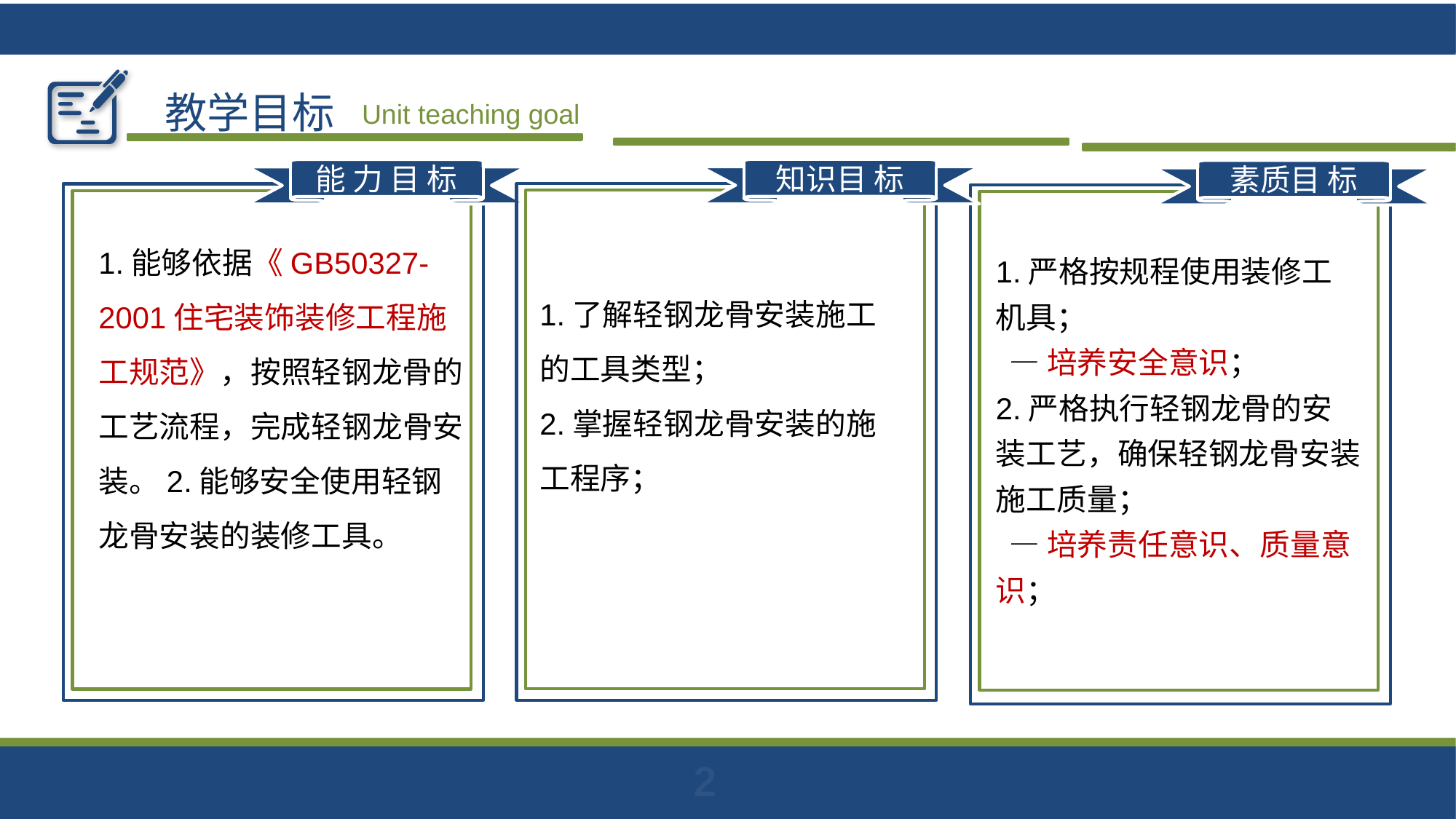

教学目标
Unit teaching goal

知识目 标

1.了解轻钢龙骨安装施工的工具类型；
2.掌握轻钢龙骨安装的施工程序；

能 力 目 标

1.能够依据《GB50327-2001住宅装饰装修工程施工规范》，按照轻钢龙骨的工艺流程，完成轻钢龙骨安装。2.能够安全使用轻钢龙骨安装的装修工具。

素质目 标

1.严格按规程使用装修工机具；
  —培养安全意识；
2.严格执行轻钢龙骨的安装工艺，确保轻钢龙骨安装施工质量；
  —培养责任意识、质量意识；

2